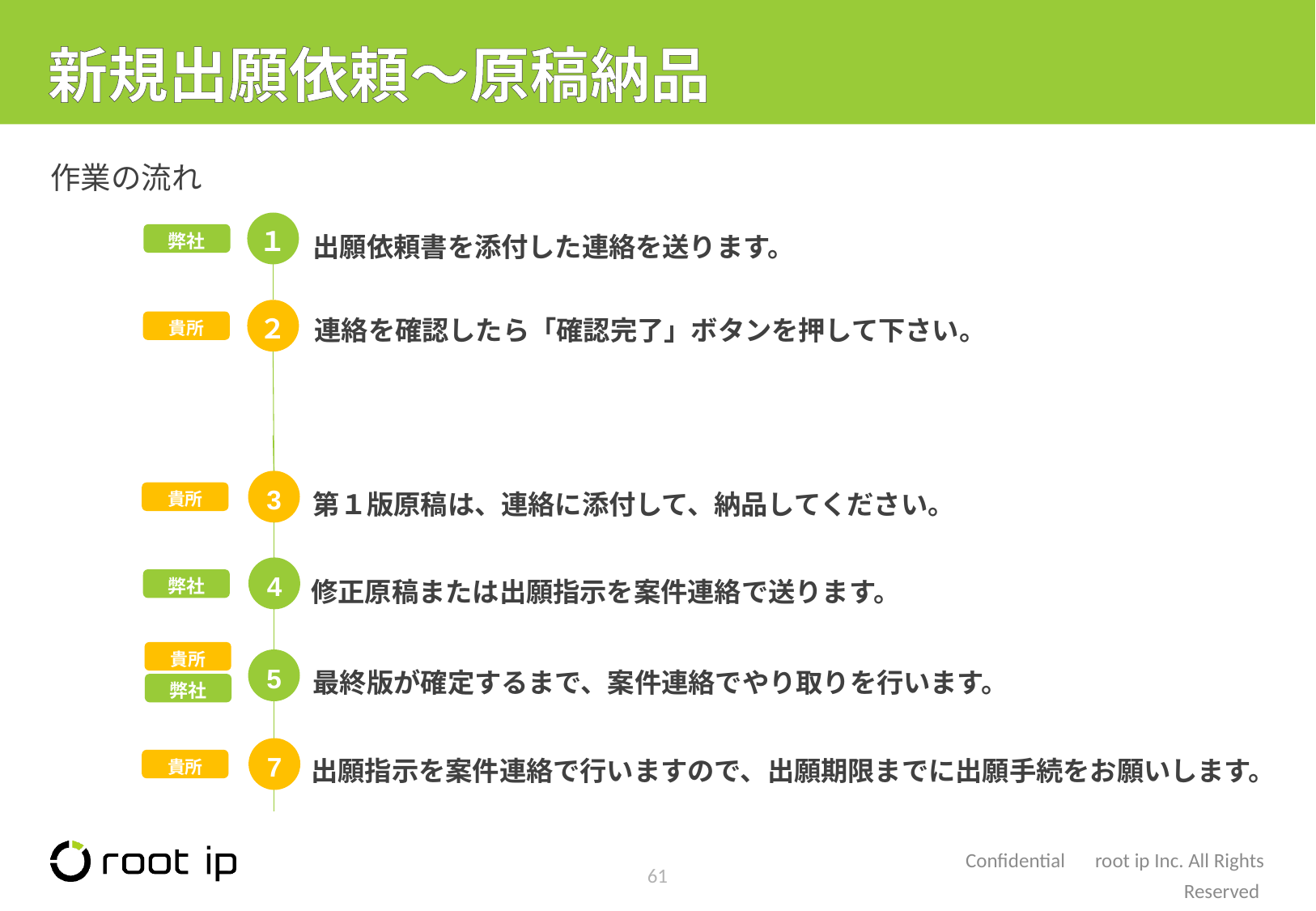

# 新規出願依頼～原稿納品
作業の流れ

出願依頼書を添付した連絡を送ります。
１
弊社
連絡を確認したら「確認完了」ボタンを押して下さい。
２
貴所
第１版原稿は、連絡に添付して、納品してください。
3
貴所
修正原稿または出願指示を案件連絡で送ります。
4
弊社
貴所
最終版が確定するまで、案件連絡でやり取りを行います。
5
弊社
出願指示を案件連絡で行いますので、出願期限までに出願手続をお願いします。

7

貴所
61